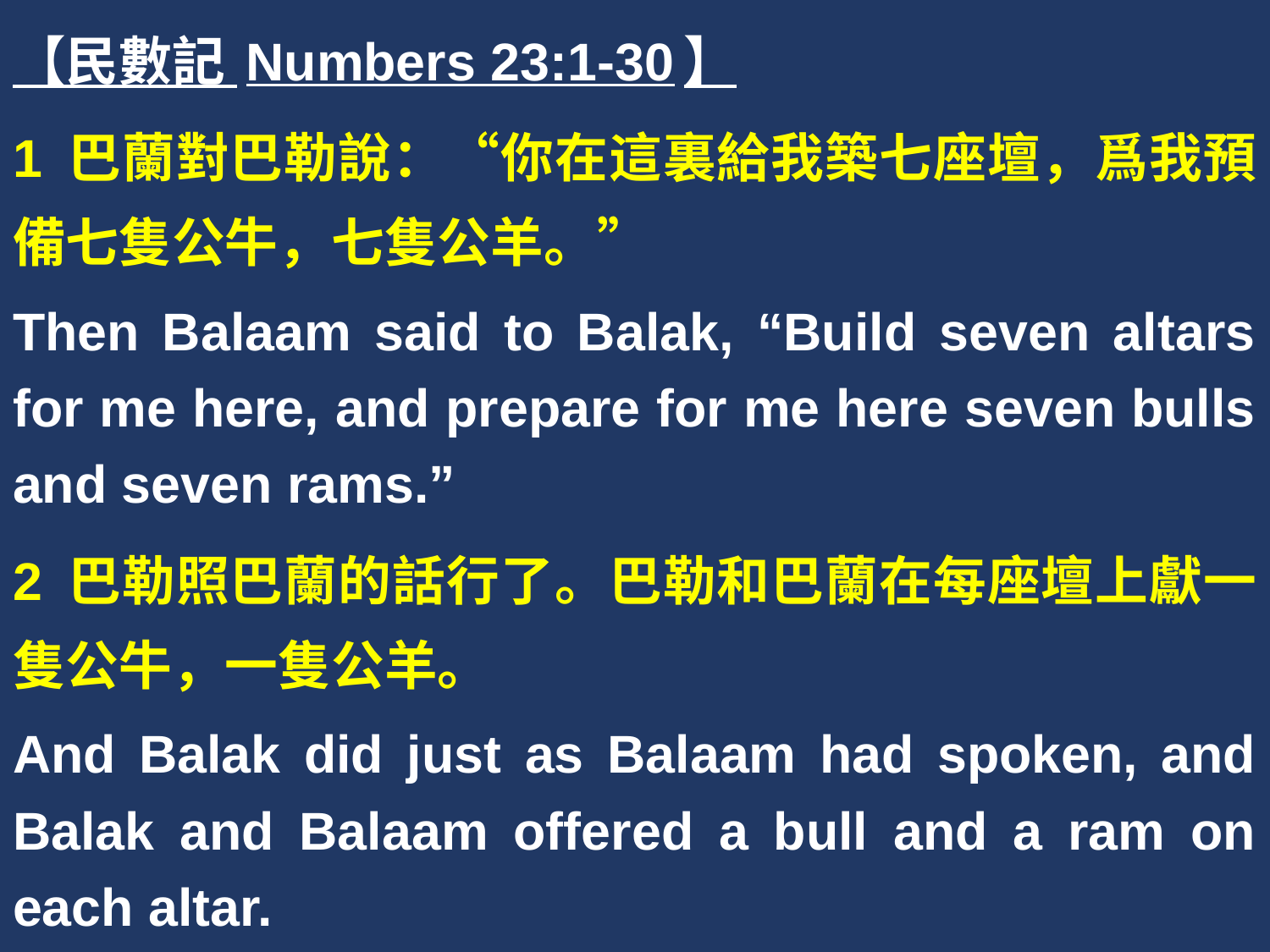

【民數記 Numbers 23:1-30】
1 巴蘭對巴勒說：“你在這裏給我築七座壇，爲我預備七隻公牛，七隻公羊。”
Then Balaam said to Balak, “Build seven altars for me here, and prepare for me here seven bulls and seven rams.”
2 巴勒照巴蘭的話行了。巴勒和巴蘭在每座壇上獻一隻公牛，一隻公羊。
And Balak did just as Balaam had spoken, and Balak and Balaam offered a bull and a ram on each altar.